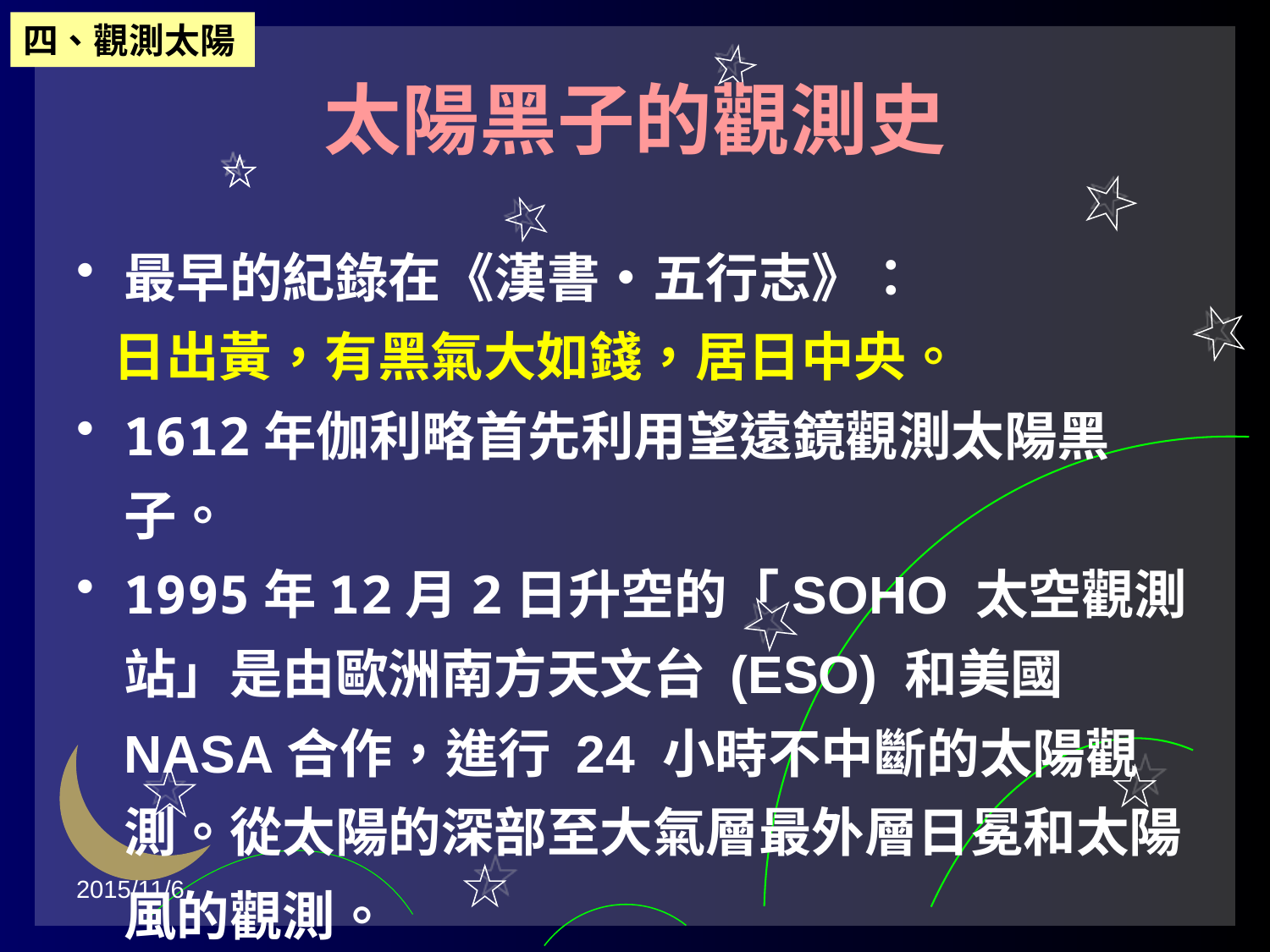

四、觀測太陽
# 太陽黑子的觀測史
最早的紀錄在《漢書•五行志》：
  日出黃，有黑氣大如錢，居日中央。
1612年伽利略首先利用望遠鏡觀測太陽黑子。
1995年12月2日升空的「SOHO 太空觀測站」是由歐洲南方天文台 (ESO) 和美國 NASA合作，進行 24 小時不中斷的太陽觀測。從太陽的深部至大氣層最外層日冕和太陽風的觀測。
2015/11/6